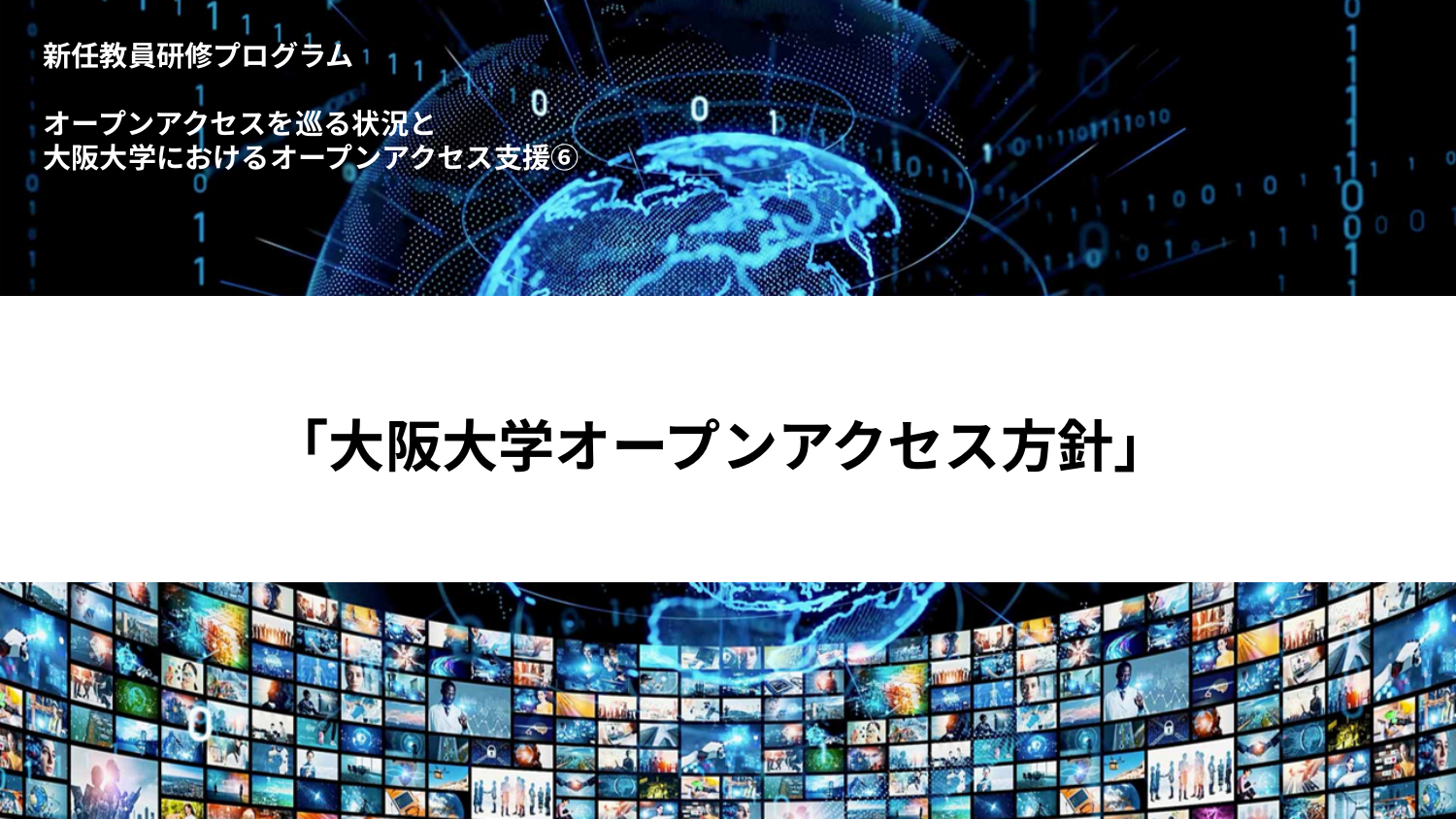

新任教員研修プログラム
オープンアクセスを巡る状況と
大阪大学におけるオープンアクセス支援⑥
# 「大阪大学オープンアクセス方針」